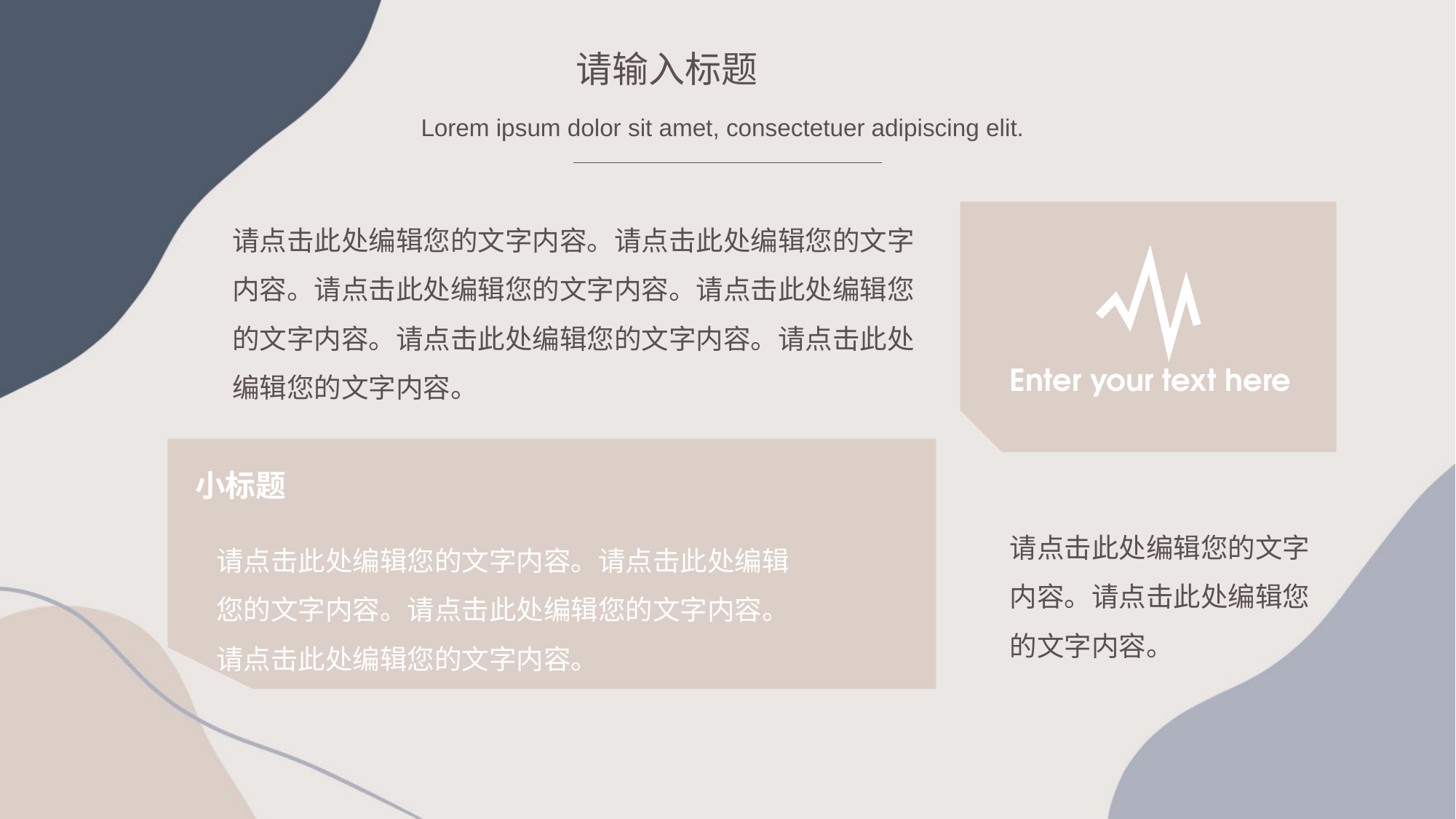

请输入标题
Lorem ipsum dolor sit amet, consectetuer adipiscing elit.
请点击此处编辑您的文字内容。请点击此处编辑您的文字内容。请点击此处编辑您的文字内容。请点击此处编辑您的文字内容。请点击此处编辑您的文字内容。请点击此处编辑您的文字内容。

Enter your text here

小标题
请点击此处编辑您的文字内容。请点击此处编辑您的文字内容。
请点击此处编辑您的文字内容。请点击此处编辑您的文字内容。请点击此处编辑您的文字内容。请点击此处编辑您的文字内容。